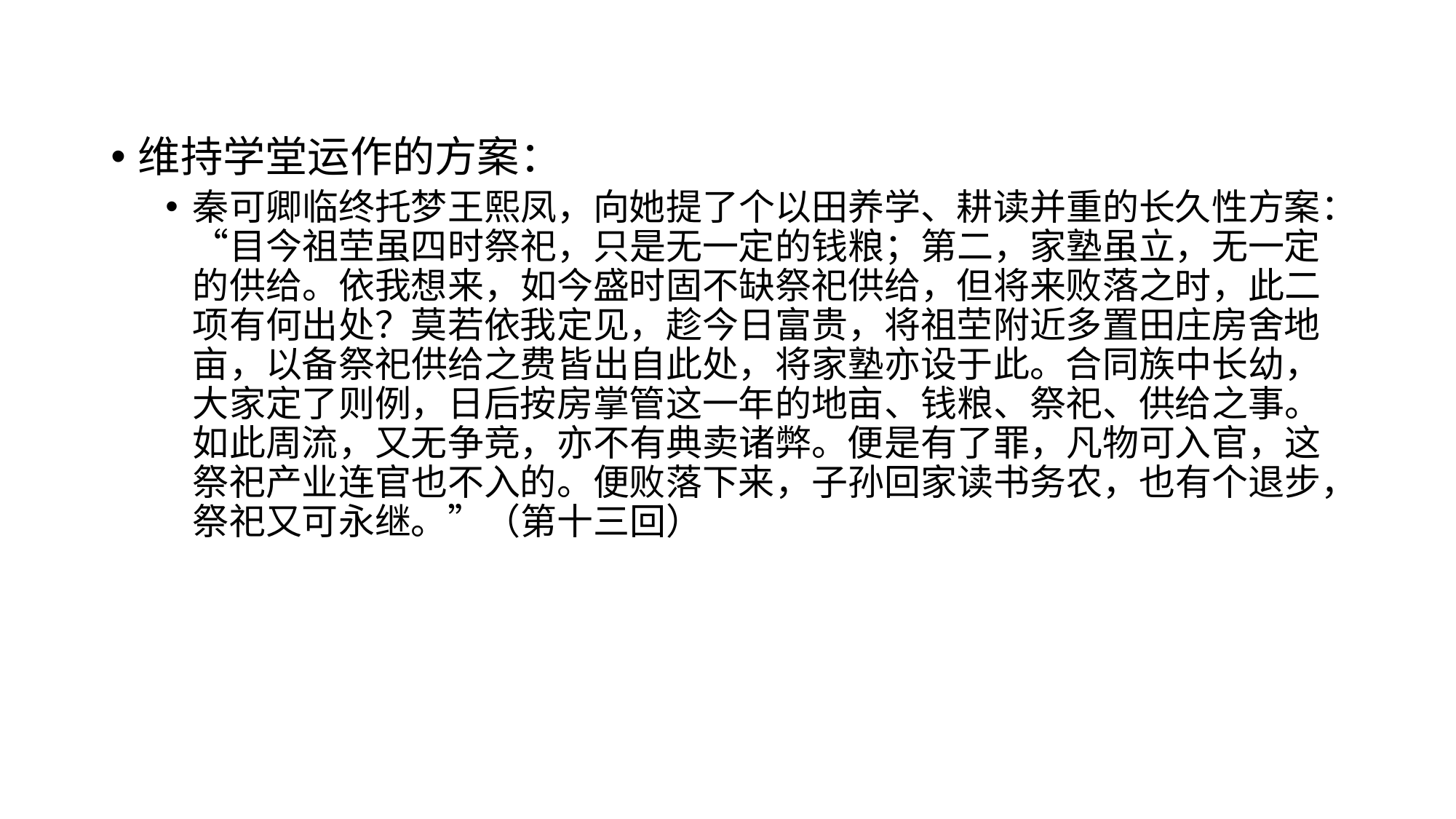

维持学堂运作的方案：
秦可卿临终托梦王熙凤，向她提了个以田养学、耕读并重的长久性方案：“目今祖茔虽四时祭祀，只是无一定的钱粮；第二，家塾虽立，无一定的供给。依我想来，如今盛时固不缺祭祀供给，但将来败落之时，此二项有何出处？莫若依我定见，趁今日富贵，将祖茔附近多置田庄房舍地亩，以备祭祀供给之费皆出自此处，将家塾亦设于此。合同族中长幼，大家定了则例，日后按房掌管这一年的地亩、钱粮、祭祀、供给之事。如此周流，又无争竞，亦不有典卖诸弊。便是有了罪，凡物可入官，这祭祀产业连官也不入的。便败落下来，子孙回家读书务农，也有个退步，祭祀又可永继。”（第十三回）